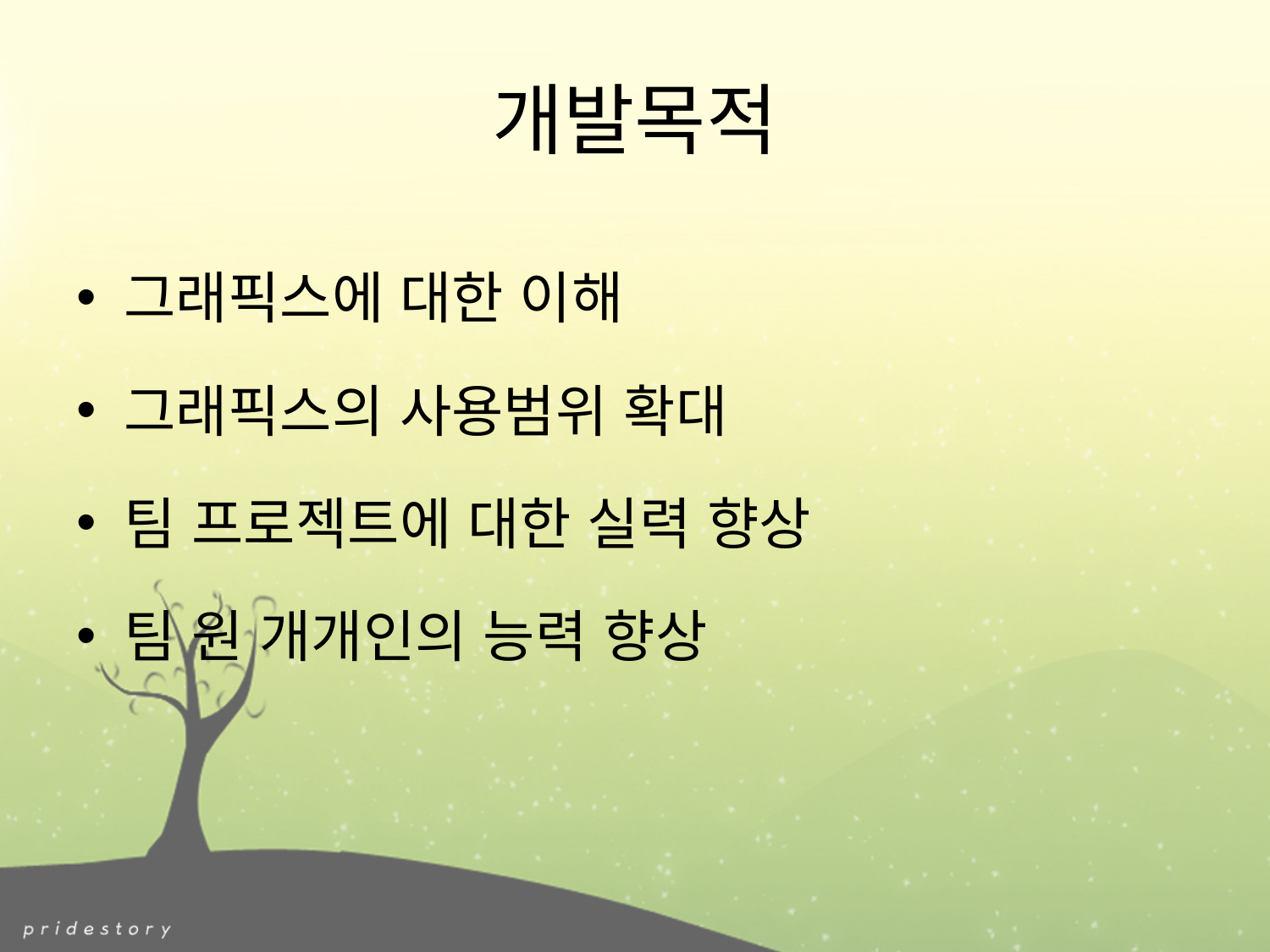

# 개발목적
그래픽스에 대한 이해
그래픽스의 사용범위 확대
팀 프로젝트에 대한 실력 향상
팀 원 개개인의 능력 향상